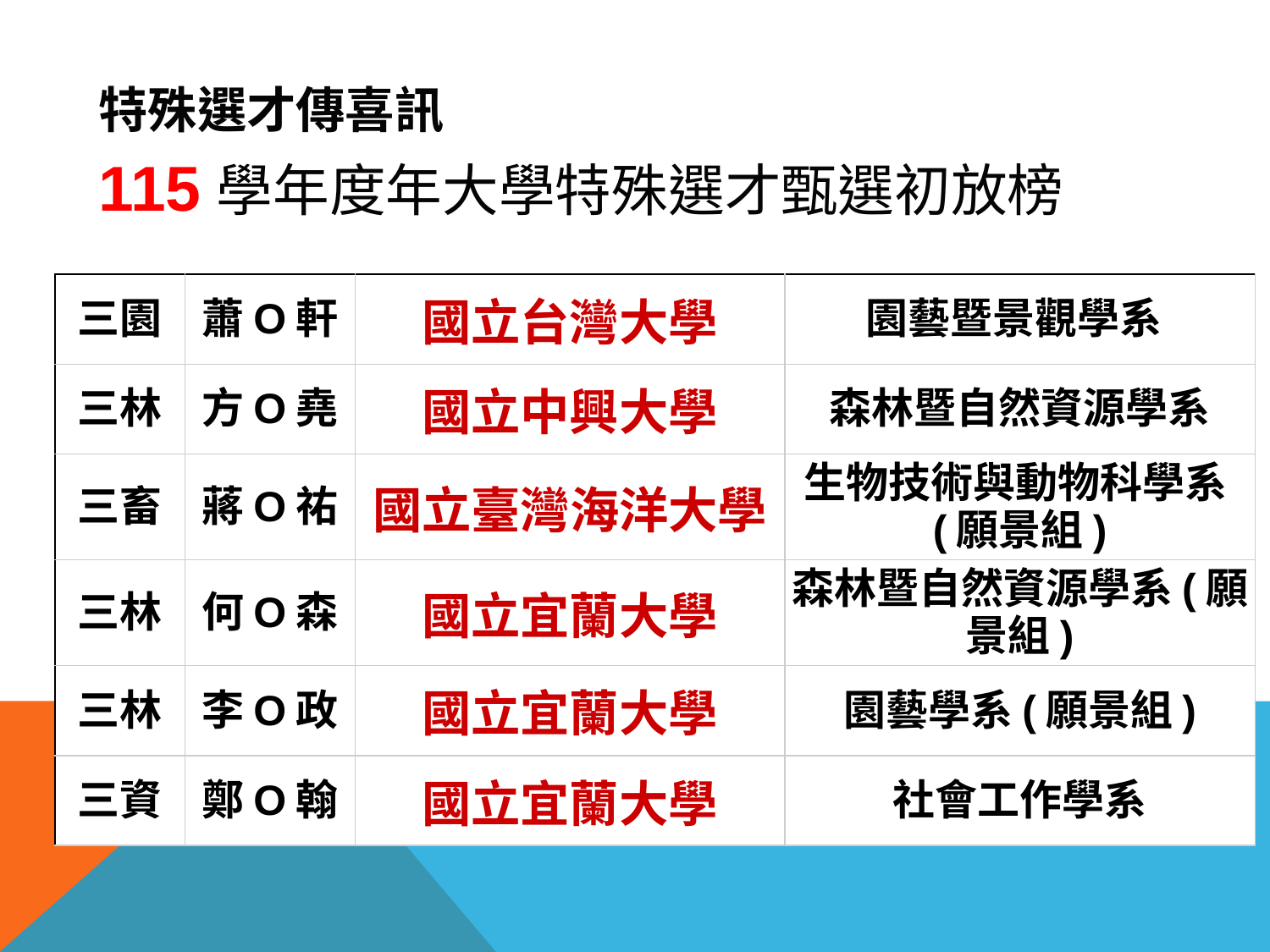

# 特殊選才傳喜訊
115學年度年大學特殊選才甄選初放榜

| 三園 | 蕭O軒 | 國立台灣大學 | 園藝暨景觀學系 |
| --- | --- | --- | --- |
| 三林 | 方O堯 | 國立中興大學 | 森林暨自然資源學系 |
| 三畜 | 蔣O祐 | 國立臺灣海洋大學 | 生物技術與動物科學系(願景組) |
| 三林 | 何O森 | 國立宜蘭大學 | 森林暨自然資源學系(願景組) |
| 三林 | 李O政 | 國立宜蘭大學 | 園藝學系(願景組) |
| 三資 | 鄭O翰 | 國立宜蘭大學 | 社會工作學系 |